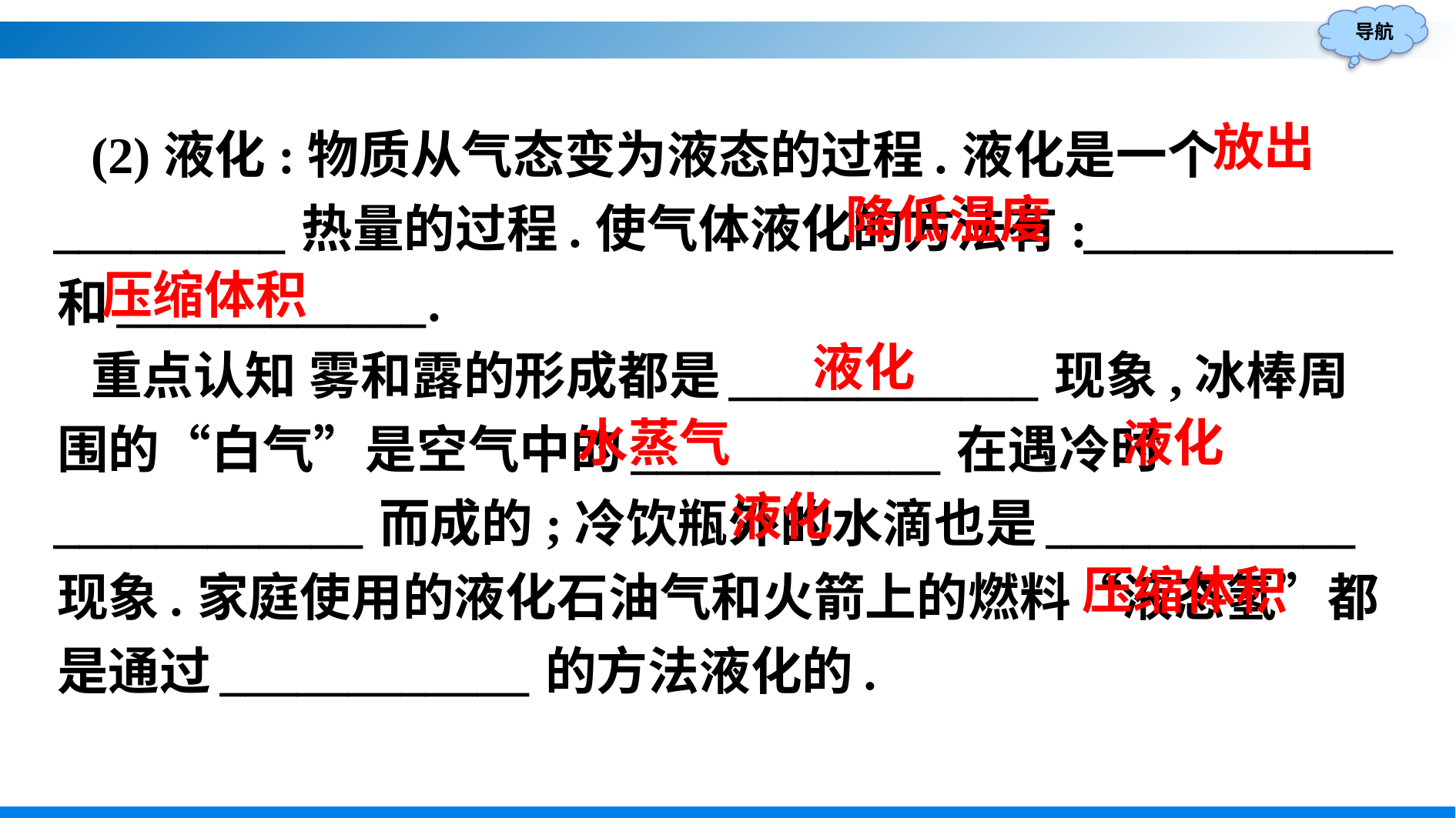

(2)液化:物质从气态变为液态的过程.液化是一个_________热量的过程.使气体液化的方法有:____________和____________.
重点认知 雾和露的形成都是____________现象,冰棒周围的“白气”是空气中的____________在遇冷时____________而成的;冷饮瓶外的水滴也是____________现象.家庭使用的液化石油气和火箭上的燃料“液态氢”都是通过____________的方法液化的.
放出
降低温度
压缩体积
液化
水蒸气
液化
液化
压缩体积